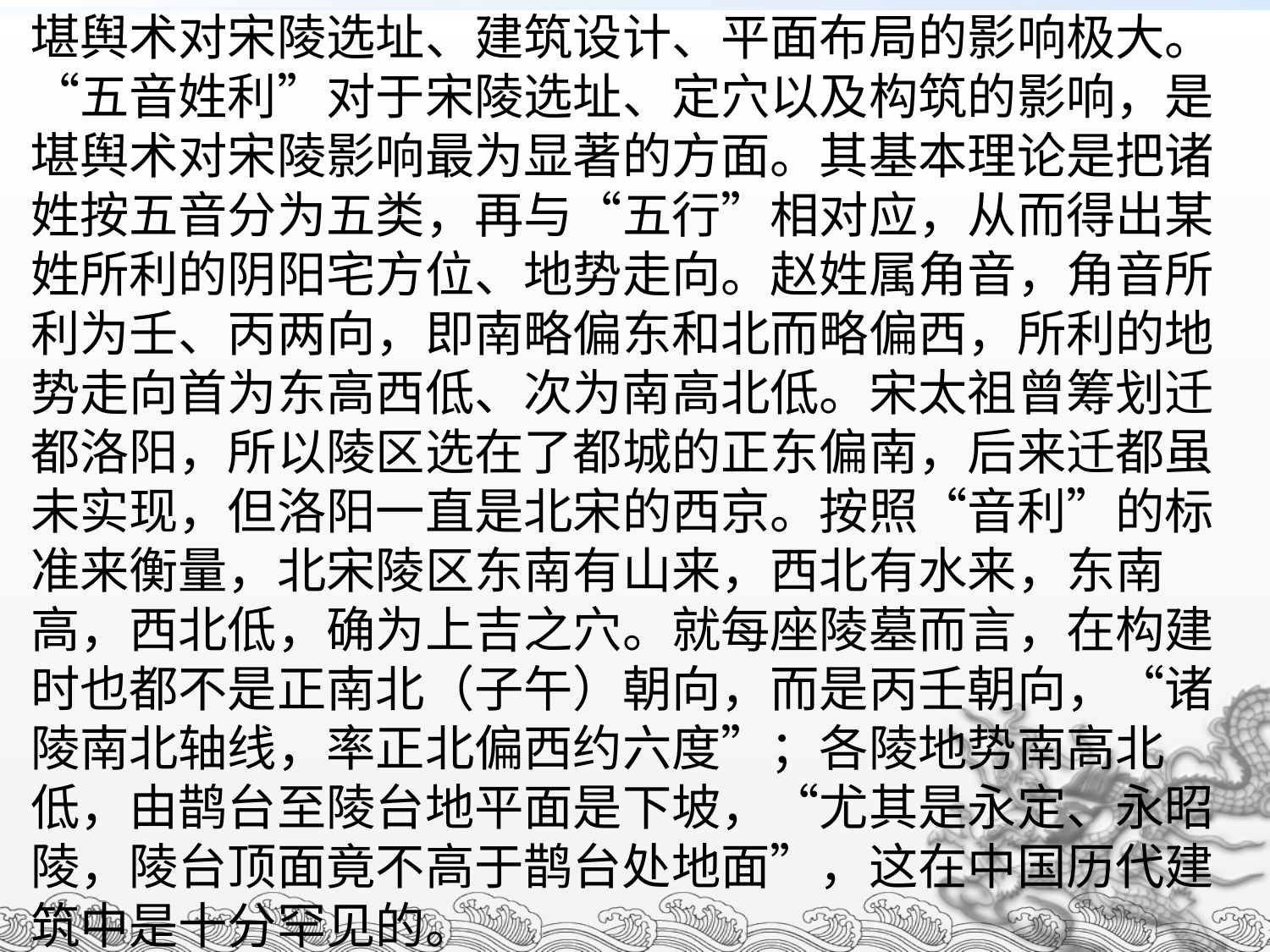

堪舆术对宋陵选址、建筑设计、平面布局的影响极大。“五音姓利”对于宋陵选址、定穴以及构筑的影响，是堪舆术对宋陵影响最为显著的方面。其基本理论是把诸姓按五音分为五类，再与“五行”相对应，从而得出某姓所利的阴阳宅方位、地势走向。赵姓属角音，角音所利为壬、丙两向，即南略偏东和北而略偏西，所利的地势走向首为东高西低、次为南高北低。宋太祖曾筹划迁都洛阳，所以陵区选在了都城的正东偏南，后来迁都虽未实现，但洛阳一直是北宋的西京。按照“音利”的标准来衡量，北宋陵区东南有山来，西北有水来，东南高，西北低，确为上吉之穴。就每座陵墓而言，在构建时也都不是正南北（子午）朝向，而是丙壬朝向，“诸陵南北轴线，率正北偏西约六度”；各陵地势南高北低，由鹊台至陵台地平面是下坡，“尤其是永定、永昭陵，陵台顶面竟不高于鹊台处地面”，这在中国历代建筑中是十分罕见的。